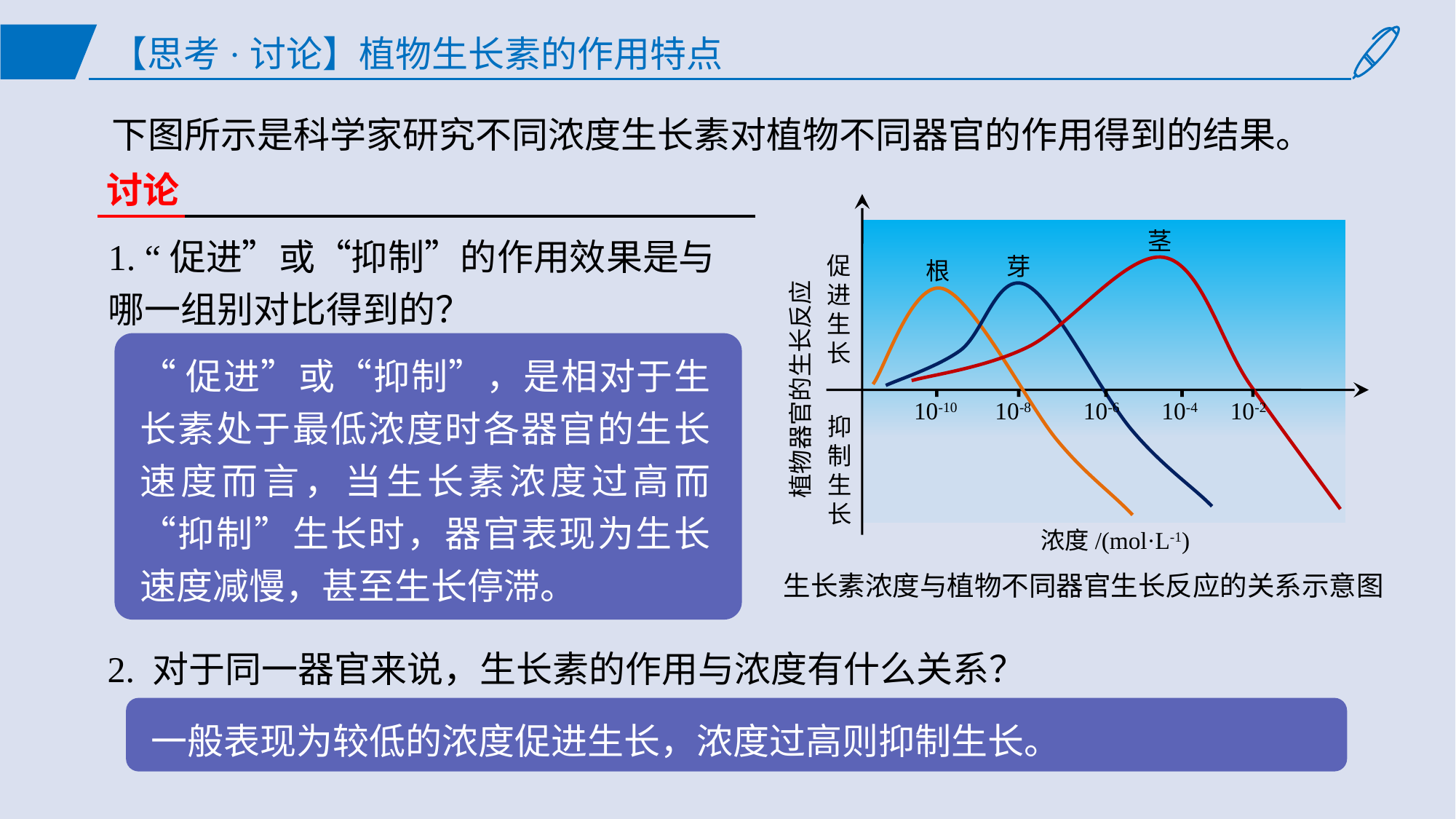

# 【思考·讨论】植物生长素的作用特点
下图所示是科学家研究不同浓度生长素对植物不同器官的作用得到的结果。
讨论

茎
促进生长
芽
根

植物器官的生长反应

10-8
10-2
10-10
10-6
10-4
抑制生长
浓度/(mol·L-1)
生长素浓度与植物不同器官生长反应的关系示意图
1. “促进”或“抑制”的作用效果是与哪一组别对比得到的？

“促进”或“抑制”，是相对于生长素处于最低浓度时各器官的生长速度而言，当生长素浓度过高而“抑制”生长时，器官表现为生长速度减慢，甚至生长停滞。
2. 对于同一器官来说，生长素的作用与浓度有什么关系？

一般表现为较低的浓度促进生长，浓度过高则抑制生长。